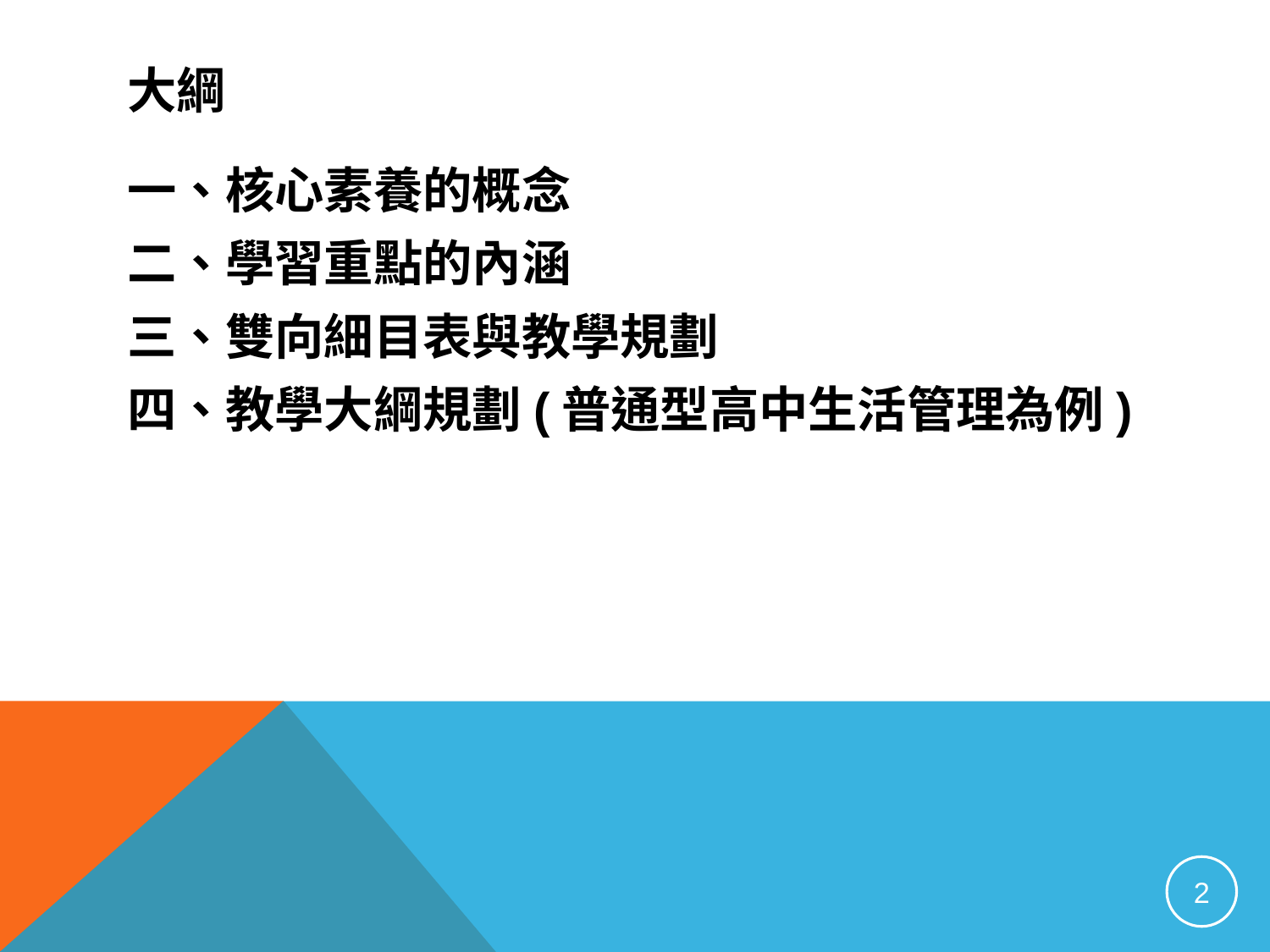

# 大綱
一、核心素養的概念
二、學習重點的內涵
三、雙向細目表與教學規劃
四、教學大綱規劃(普通型高中生活管理為例)
2